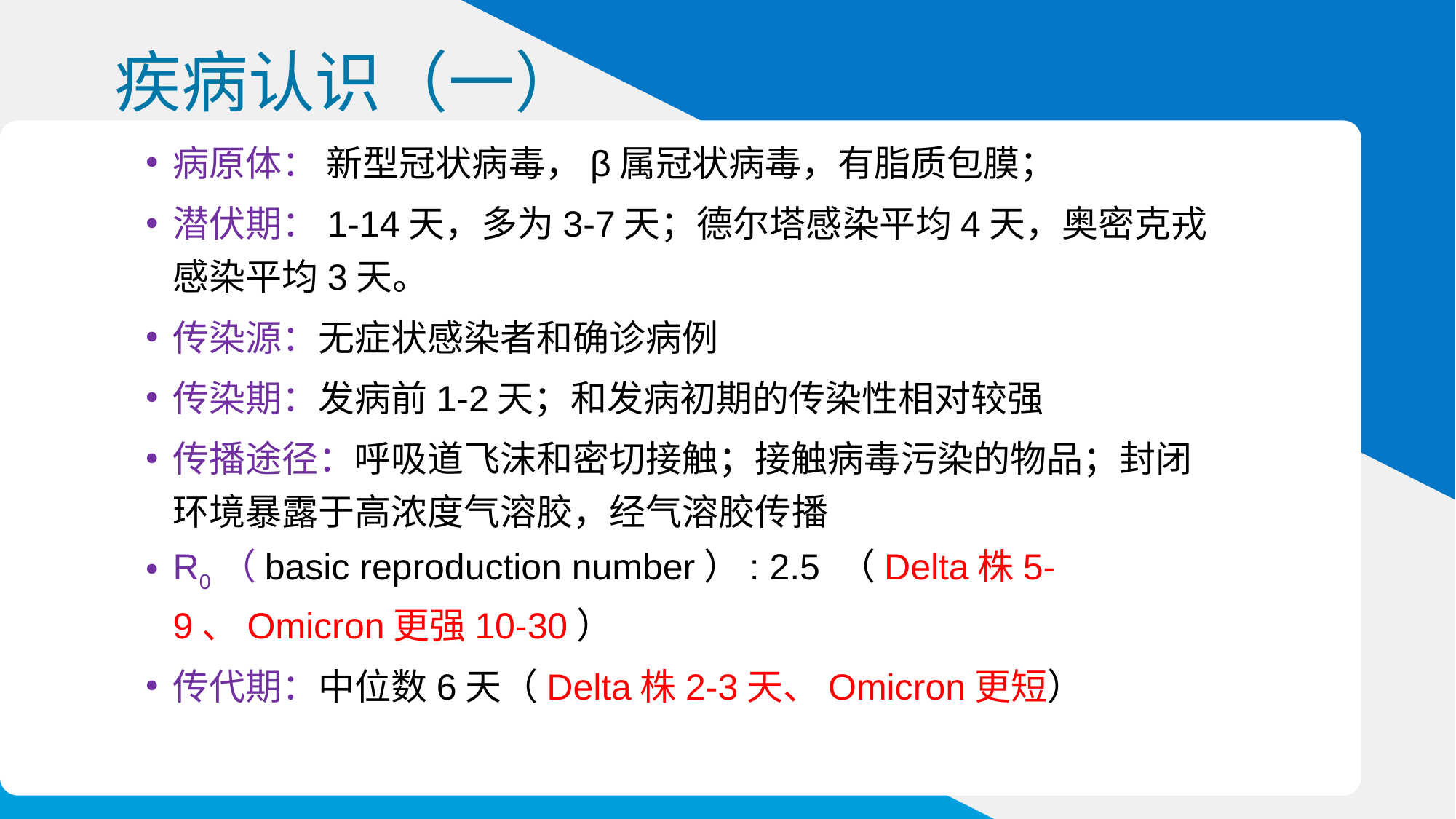

疾病认识（一）
疾病认识（三）
病原体： 新型冠状病毒，β属冠状病毒，有脂质包膜；
潜伏期：1-14天，多为3-7天；德尔塔感染平均4天，奥密克戎感染平均3天。
传染源：无症状感染者和确诊病例
传染期：发病前1-2天；和发病初期的传染性相对较强
传播途径：呼吸道飞沫和密切接触；接触病毒污染的物品；封闭环境暴露于高浓度气溶胶，经气溶胶传播
R0（basic reproduction number）: 2.5 （Delta株5-9、Omicron更强10-30）
传代期：中位数6天（Delta株2-3天、Omicron更短）